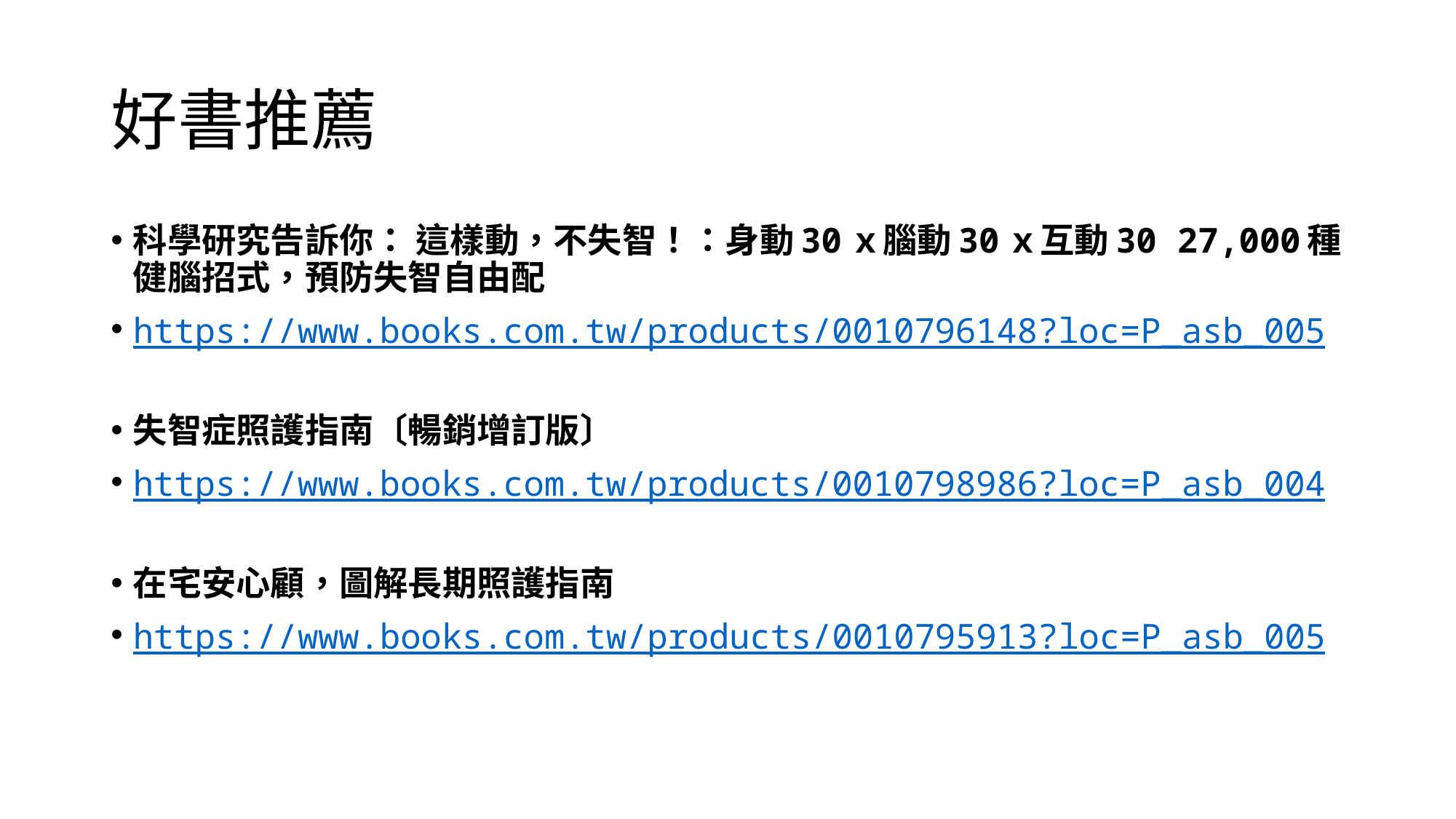

# 好書推薦
科學研究告訴你： 這樣動，不失智！：身動30ｘ腦動30ｘ互動30 27,000種健腦招式，預防失智自由配
https://www.books.com.tw/products/0010796148?loc=P_asb_005

失智症照護指南〔暢銷增訂版〕
https://www.books.com.tw/products/0010798986?loc=P_asb_004

在宅安心顧，圖解長期照護指南
https://www.books.com.tw/products/0010795913?loc=P_asb_005